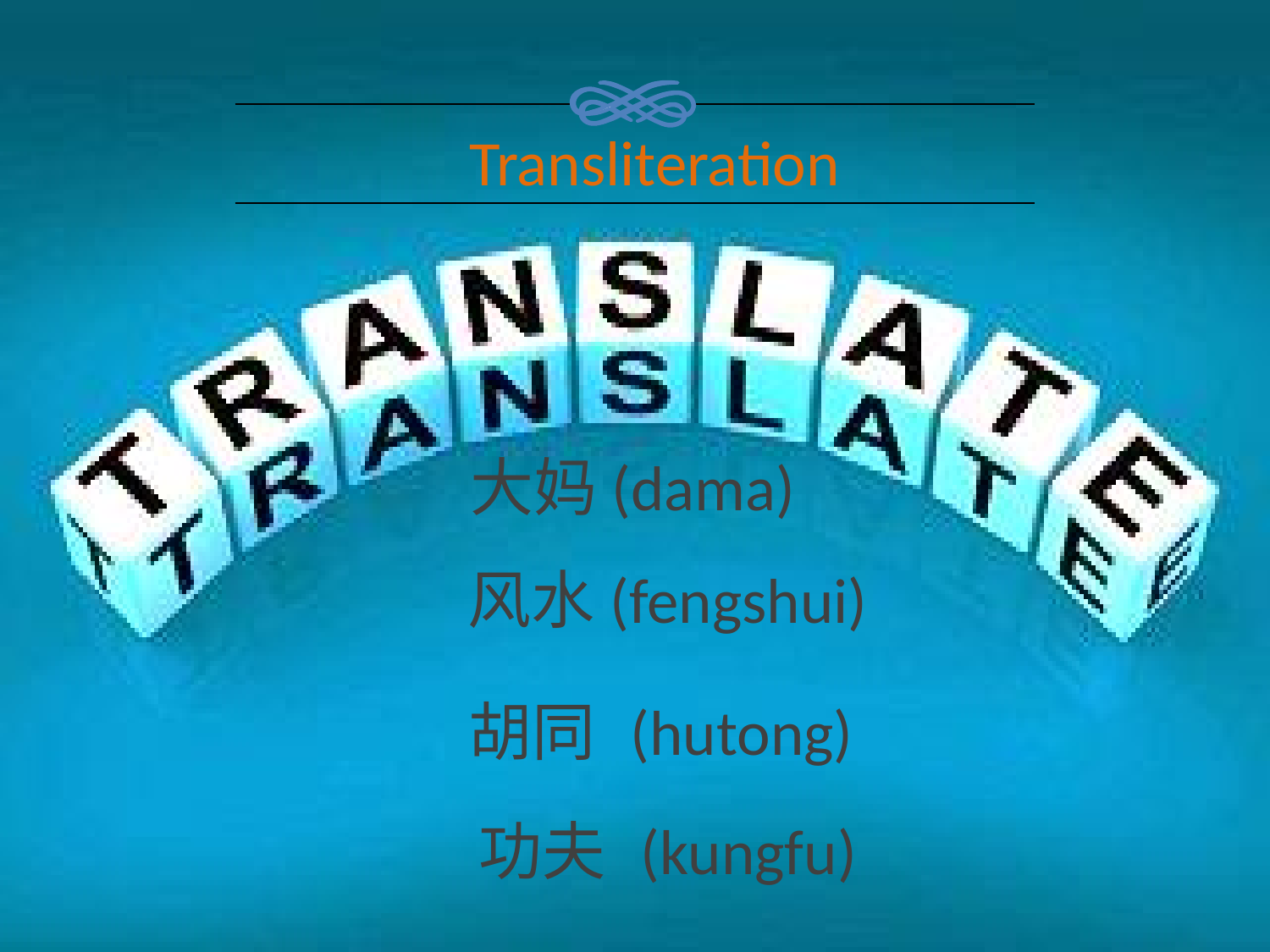

Transliteration
大妈(dama)
风水(fengshui)
胡同 (hutong)
 功夫 (kungfu)